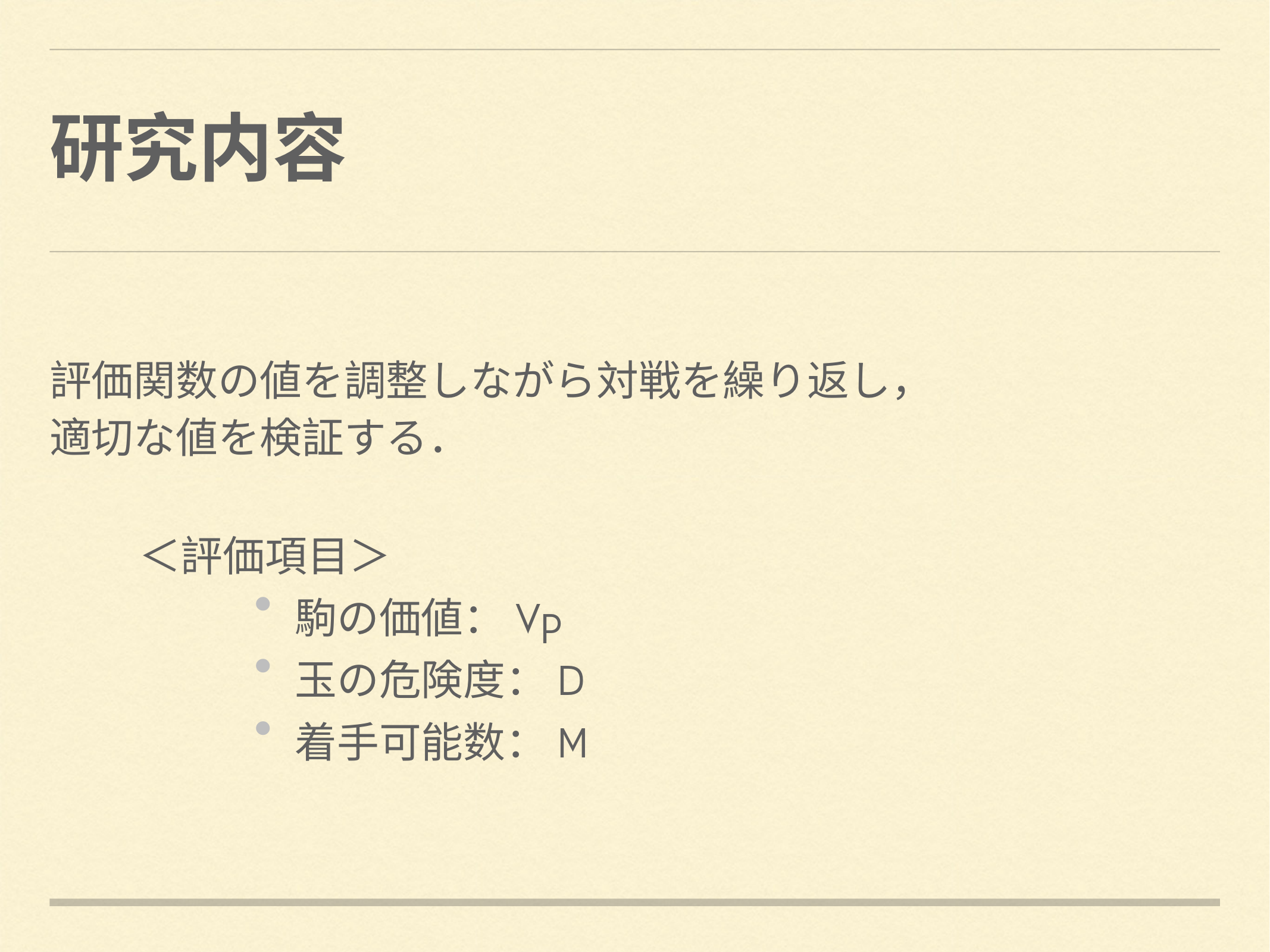

# 研究内容
評価関数の値を調整しながら対戦を繰り返し，
適切な値を検証する．

＜評価項目＞
駒の価値：Vp
玉の危険度：D
着手可能数：M